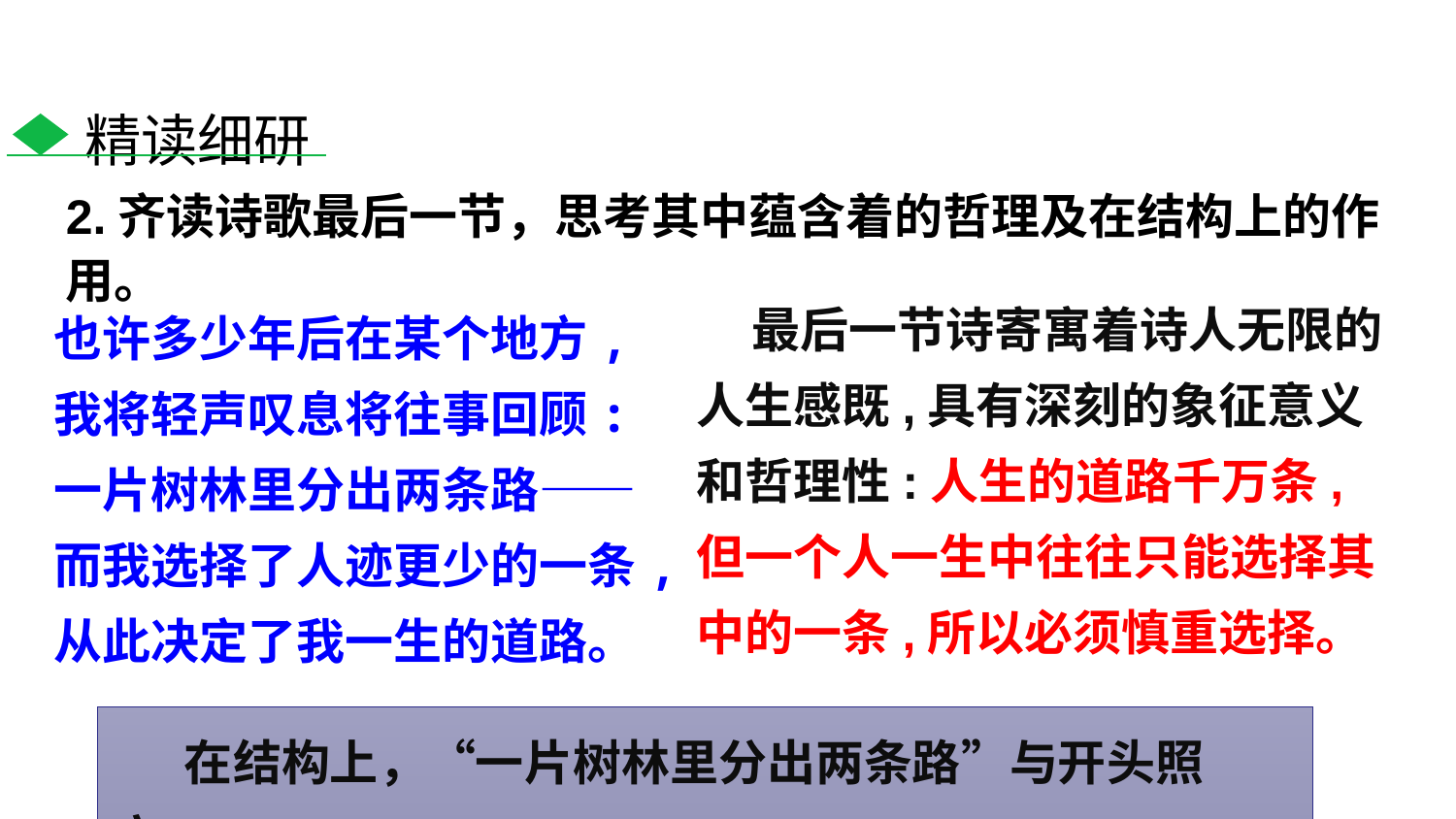

精读细研

2.齐读诗歌最后一节，思考其中蕴含着的哲理及在结构上的作用。
    最后一节诗寄寓着诗人无限的人生感既,具有深刻的象征意义和哲理性:人生的道路千万条,但一个人一生中往往只能选择其中的一条,所以必须慎重选择。
也许多少年后在某个地方,
我将轻声叹息将往事回顾:
一片树林里分出两条路——
而我选择了人迹更少的一条,
从此决定了我一生的道路。
在结构上，“一片树林里分出两条路”与开头照应。